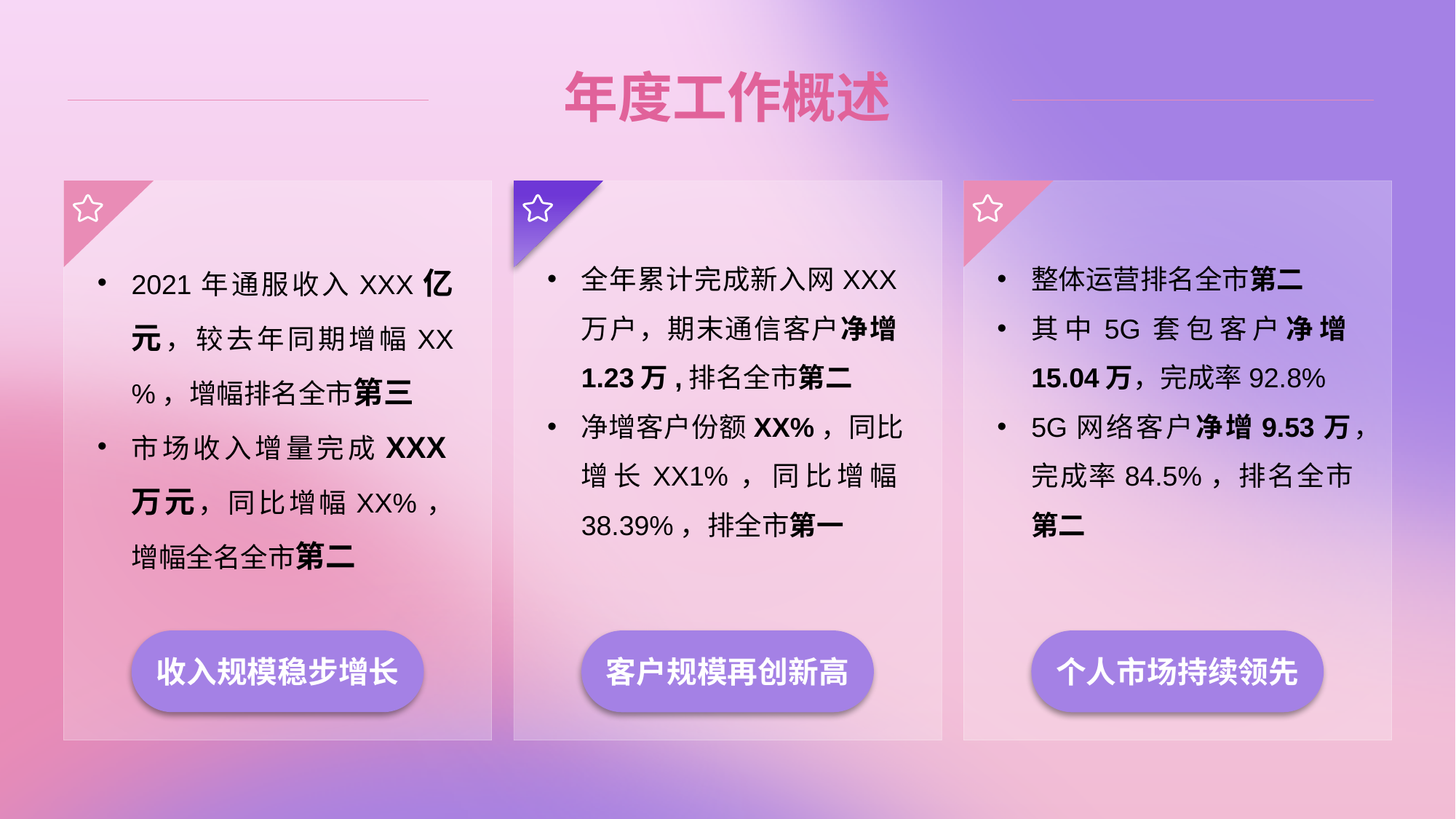

# 年度工作概述

2021年通服收入XXX亿元，较去年同期增幅XX%，增幅排名全市第三
市场收入增量完成XXX万元，同比增幅XX%，增幅全名全市第二
收入规模稳步增长

全年累计完成新入网XXX万户，期末通信客户净增1.23万,排名全市第二
净增客户份额XX%，同比增长XX1%，同比增幅38.39%，排全市第一
客户规模再创新高

整体运营排名全市第二
其中5G套包客户净增15.04万，完成率92.8%
5G网络客户净增9.53万，完成率84.5%，排名全市第二
个人市场持续领先